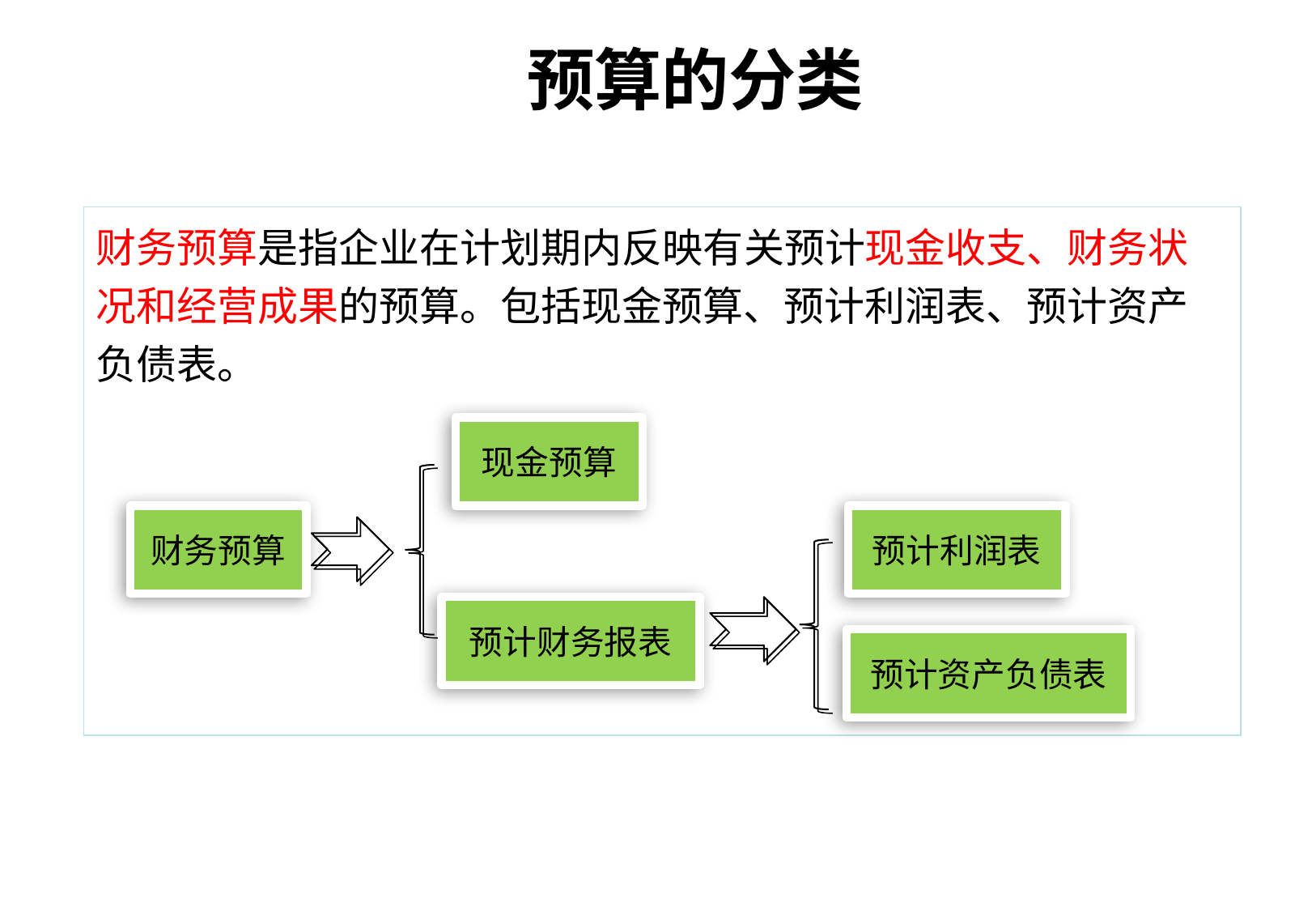

# 预算的分类
财务预算是指企业在计划期内反映有关预计现金收支、财务状况和经营成果的预算。包括现金预算、预计利润表、预计资产负债表。
现金预算

财务预算
预计利润表

预计财务报表

预计资产负债表